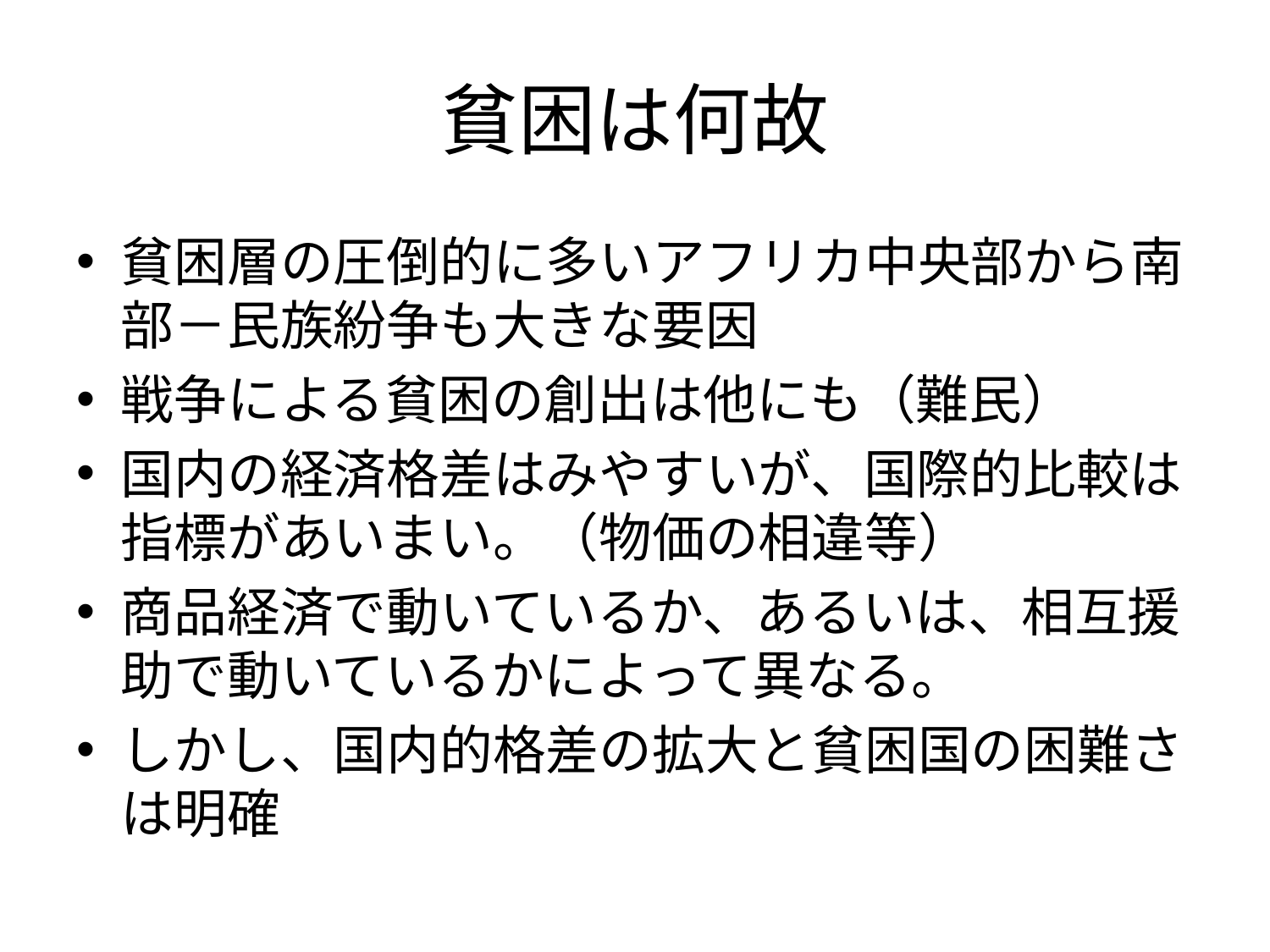

# 貧困は何故
貧困層の圧倒的に多いアフリカ中央部から南部－民族紛争も大きな要因
戦争による貧困の創出は他にも（難民）
国内の経済格差はみやすいが、国際的比較は指標があいまい。（物価の相違等）
商品経済で動いているか、あるいは、相互援助で動いているかによって異なる。
しかし、国内的格差の拡大と貧困国の困難さは明確